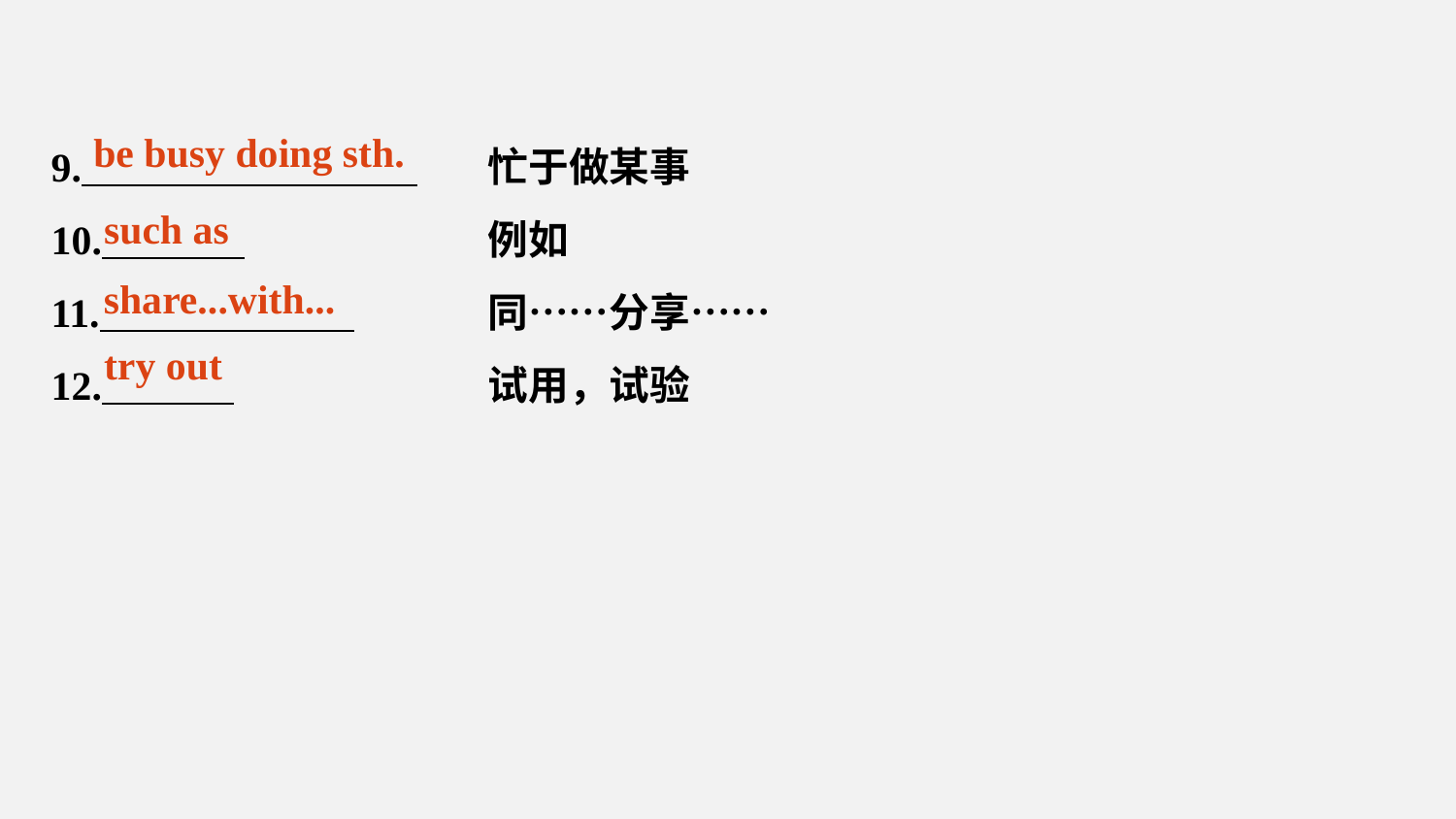

9.                                  	忙于做某事
10.               		例如
11.                          	同……分享……
12.              		试用，试验
be busy doing sth.
such as
share...with...
try out